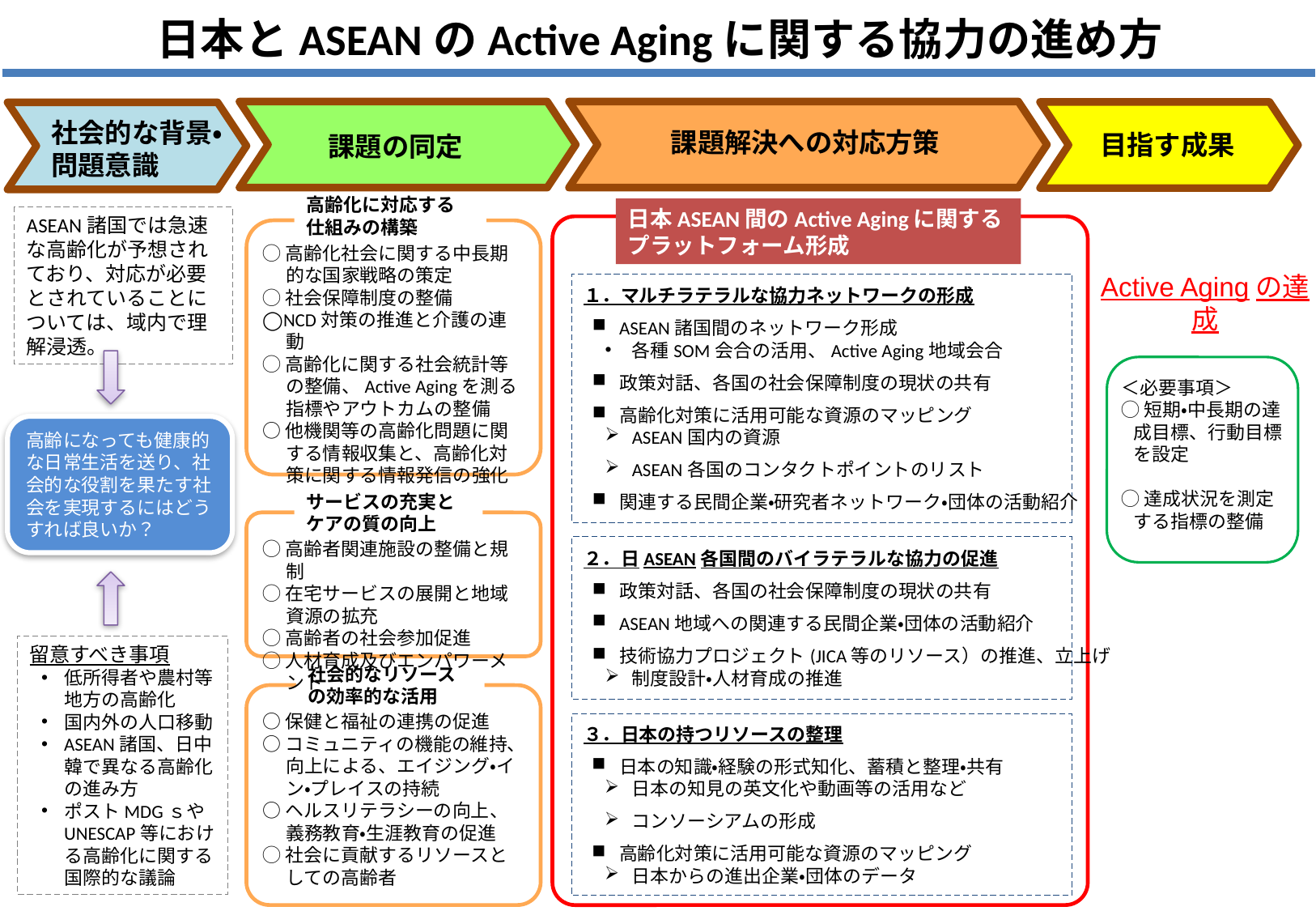

日本とASEANのActive Agingに関する協力の進め方

社会的な背景・
問題意識
課題解決への対応方策
目指す成果
課題の同定
高齢化に対応する
仕組みの構築
日本ASEAN間のActive Agingに関するプラットフォーム形成
ASEAN諸国では急速な高齢化が予想されており、対応が必要とされていることについては、域内で理解浸透。

◯高齢化社会に関する中長期的な国家戦略の策定
◯社会保障制度の整備
◯NCD対策の推進と介護の連動
◯高齢化に関する社会統計等の整備、Active Agingを測る指標やアウトカムの整備
○他機関等の高齢化問題に関する情報収集と、高齢化対策に関する情報発信の強化
Active Agingの達成
１．マルチラテラルな協力ネットワークの形成
ASEAN諸国間のネットワーク形成
各種SOM会合の活用、Active Aging地域会合
政策対話、各国の社会保障制度の現状の共有
高齢化対策に活用可能な資源のマッピング
ASEAN国内の資源
ASEAN各国のコンタクトポイントのリスト
関連する民間企業・研究者ネットワーク・団体の活動紹介

＜必要事項＞
◯短期・中長期の達成目標、行動目標を設定

◯達成状況を測定する指標の整備

高齢になっても健康的な日常生活を送り、社会的な役割を果たす社会を実現するにはどうすれば良いか？
サービスの充実と
ケアの質の向上

◯高齢者関連施設の整備と規制
◯在宅サービスの展開と地域資源の拡充
◯高齢者の社会参加促進
◯人材育成及びエンパワーメント
２．日ASEAN各国間のバイラテラルな協力の促進
政策対話、各国の社会保障制度の現状の共有
ASEAN地域への関連する民間企業・団体の活動紹介
技術協力プロジェクト(JICA等のリソース）の推進、立上げ
制度設計・人材育成の推進

留意すべき事項
低所得者や農村等地方の高齢化
国内外の人口移動
ASEAN諸国、日中韓で異なる高齢化の進み方
ポストMDGｓやUNESCAP等における高齢化に関する国際的な議論
社会的なリソースの効率的な活用

○保健と福祉の連携の促進
○コミュニティの機能の維持、向上による、エイジング・イン・プレイスの持続
○ヘルスリテラシーの向上、義務教育・生涯教育の促進
◯社会に貢献するリソースとしての高齢者
３．日本の持つリソースの整理
日本の知識・経験の形式知化、蓄積と整理・共有
日本の知見の英文化や動画等の活用など
コンソーシアムの形成
高齢化対策に活用可能な資源のマッピング
日本からの進出企業・団体のデータ